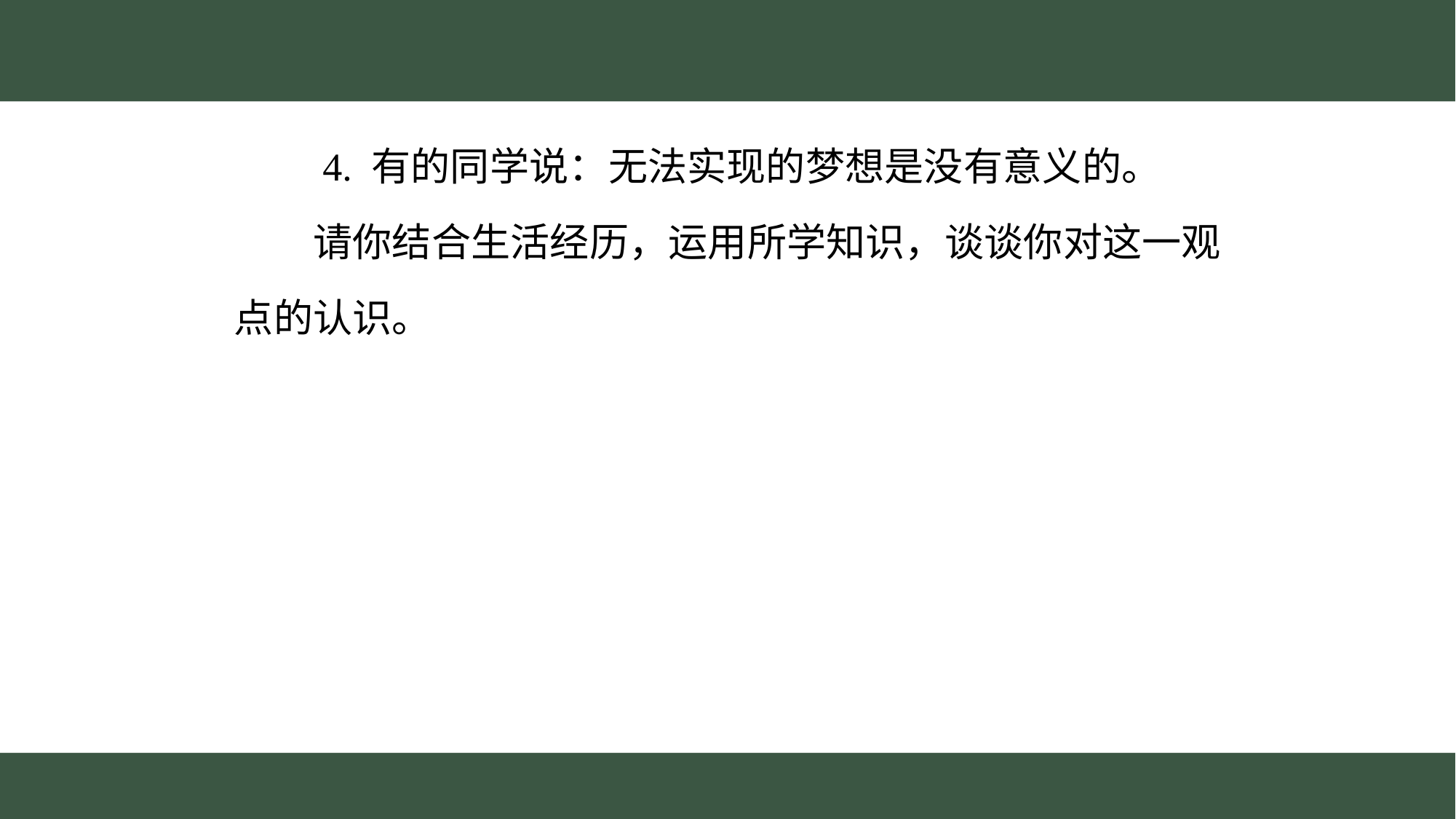

4. 有的同学说：无法实现的梦想是没有意义的。
　　请你结合生活经历，运用所学知识，谈谈你对这一观
点的认识。